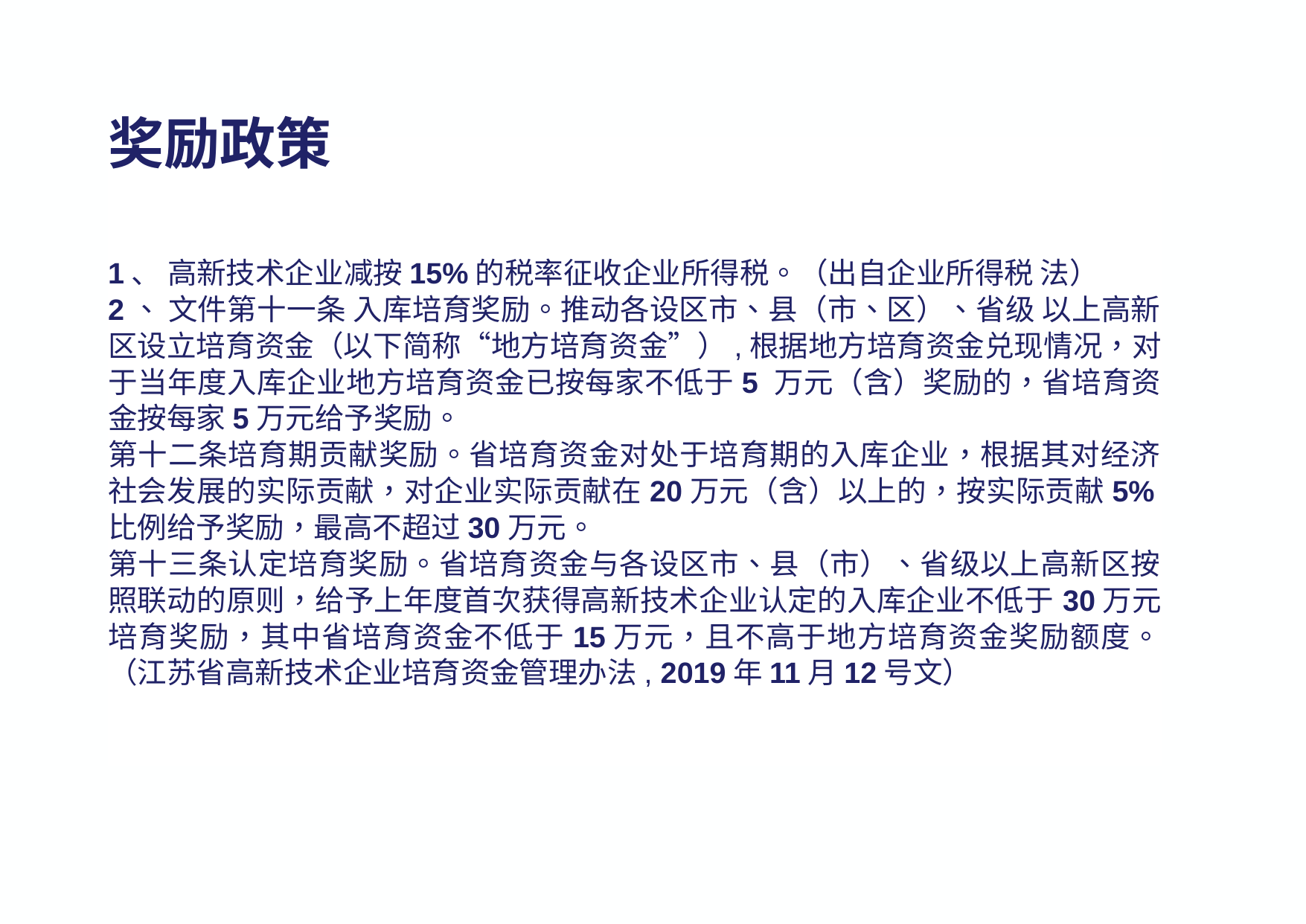

奖励政策

1、 高新技术企业减按15%的税率征收企业所得税。（出自企业所得税 法）
2、 文件第十一条 入库培育奖励。推动各设区市、县（市、区）、省级 以上高新区设立培育资金（以下简称“地方培育资金”）,根据地方培育资金兑现情况，对于当年度入库企业地方培育资金已按每家不低于5 万元（含）奖励的，省培育资金按每家5万元给予奖励。
第十二条培育期贡献奖励。省培育资金对处于培育期的入库企业，根据其对经济社会发展的实际贡献，对企业实际贡献在20万元（含）以上的，按实际贡献5%比例给予奖励，最高不超过30万元。
第十三条认定培育奖励。省培育资金与各设区市、县（市）、省级以上高新区按照联动的原则，给予上年度首次获得高新技术企业认定的入库企业不低于30万元培育奖励，其中省培育资金不低于15万元，且不高于地方培育资金奖励额度。（江苏省高新技术企业培育资金管理办法, 2019年11月12号文）